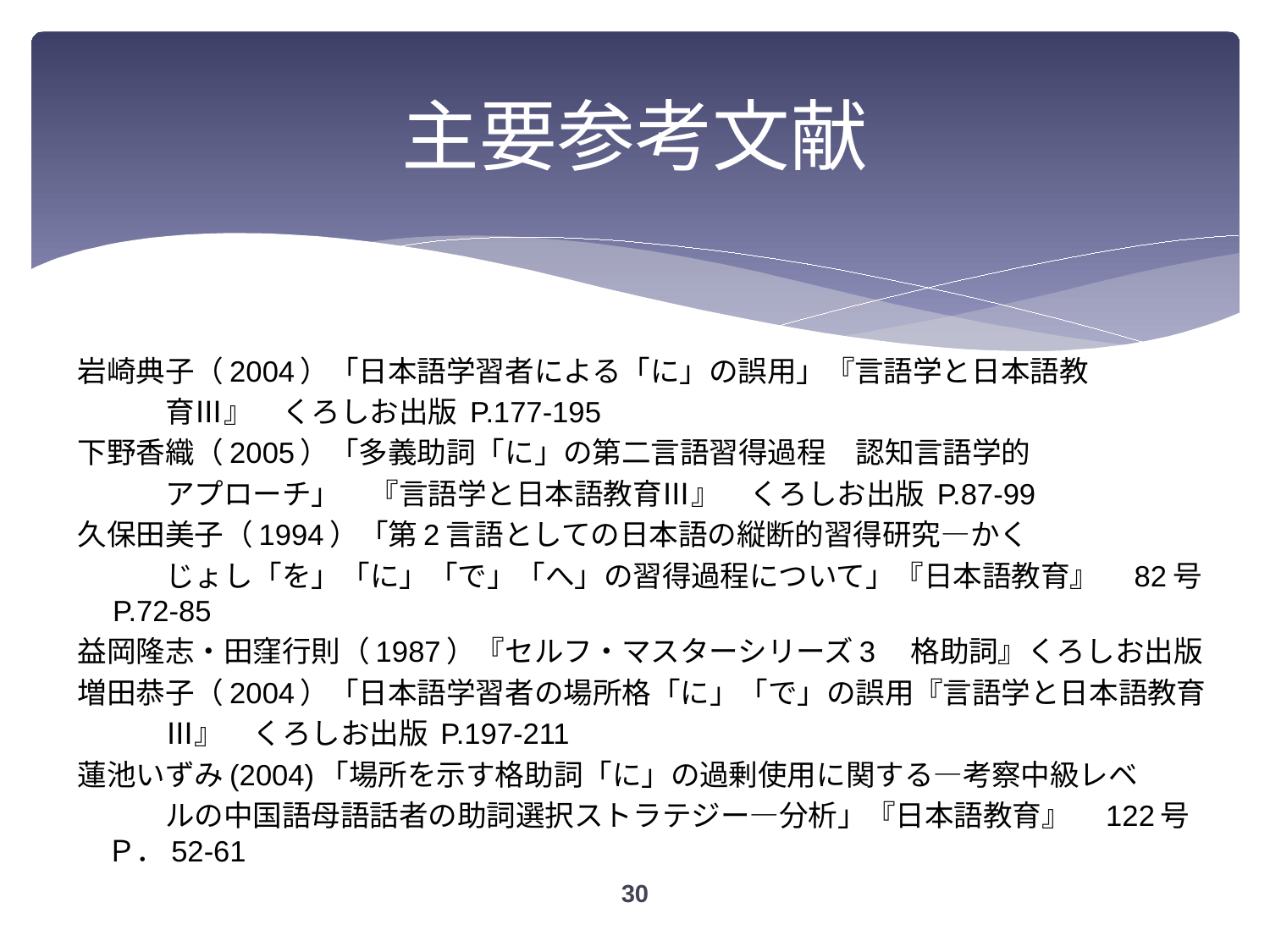

# 主要参考文献
岩崎典子（2004）「日本語学習者による「に」の誤用」『言語学と日本語教
　　　育Ⅲ』　くろしお出版 P.177-195
下野香織（2005）「多義助詞「に」の第二言語習得過程　認知言語学的
　　　アプローチ」　『言語学と日本語教育Ⅲ』　くろしお出版 P.87-99
久保田美子（1994）「第2言語としての日本語の縦断的習得研究―かく
　　　じょし「を」「に」「で」「へ」の習得過程について」『日本語教育』　82号　P.72-85
益岡隆志・田窪行則（1987）『セルフ・マスターシリーズ3　格助詞』くろしお出版
増田恭子（2004）「日本語学習者の場所格「に」「で」の誤用『言語学と日本語教育
　　　Ⅲ』　くろしお出版 P.197-211
蓮池いずみ(2004)「場所を示す格助詞「に」の過剰使用に関する―考察中級レベ
　　　ルの中国語母語話者の助詞選択ストラテジー―分析」『日本語教育』　122号　　Ｐ．52-61

30